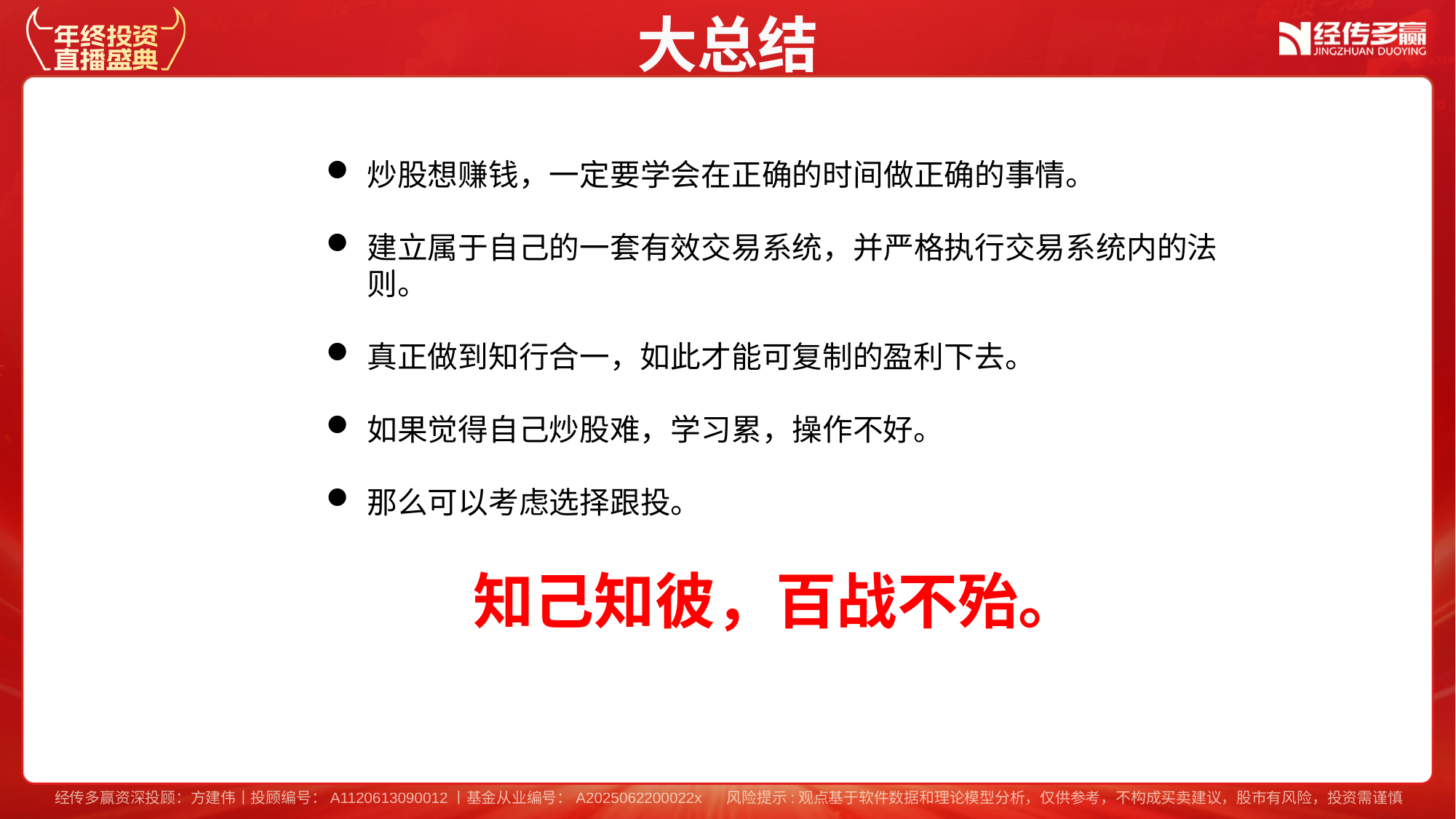

大总结
炒股想赚钱，一定要学会在正确的时间做正确的事情。

建立属于自己的一套有效交易系统，并严格执行交易系统内的法则。

真正做到知行合一，如此才能可复制的盈利下去。

如果觉得自己炒股难，学习累，操作不好。

那么可以考虑选择跟投。

知己知彼，百战不殆。
经传多赢资深投顾：方建伟丨投顾编号：A1120613090012丨基金从业编号：A2025062200022x     风险提示:观点基于软件数据和理论模型分析，仅供参考，不构成买卖建议，股市有风险，投资需谨慎